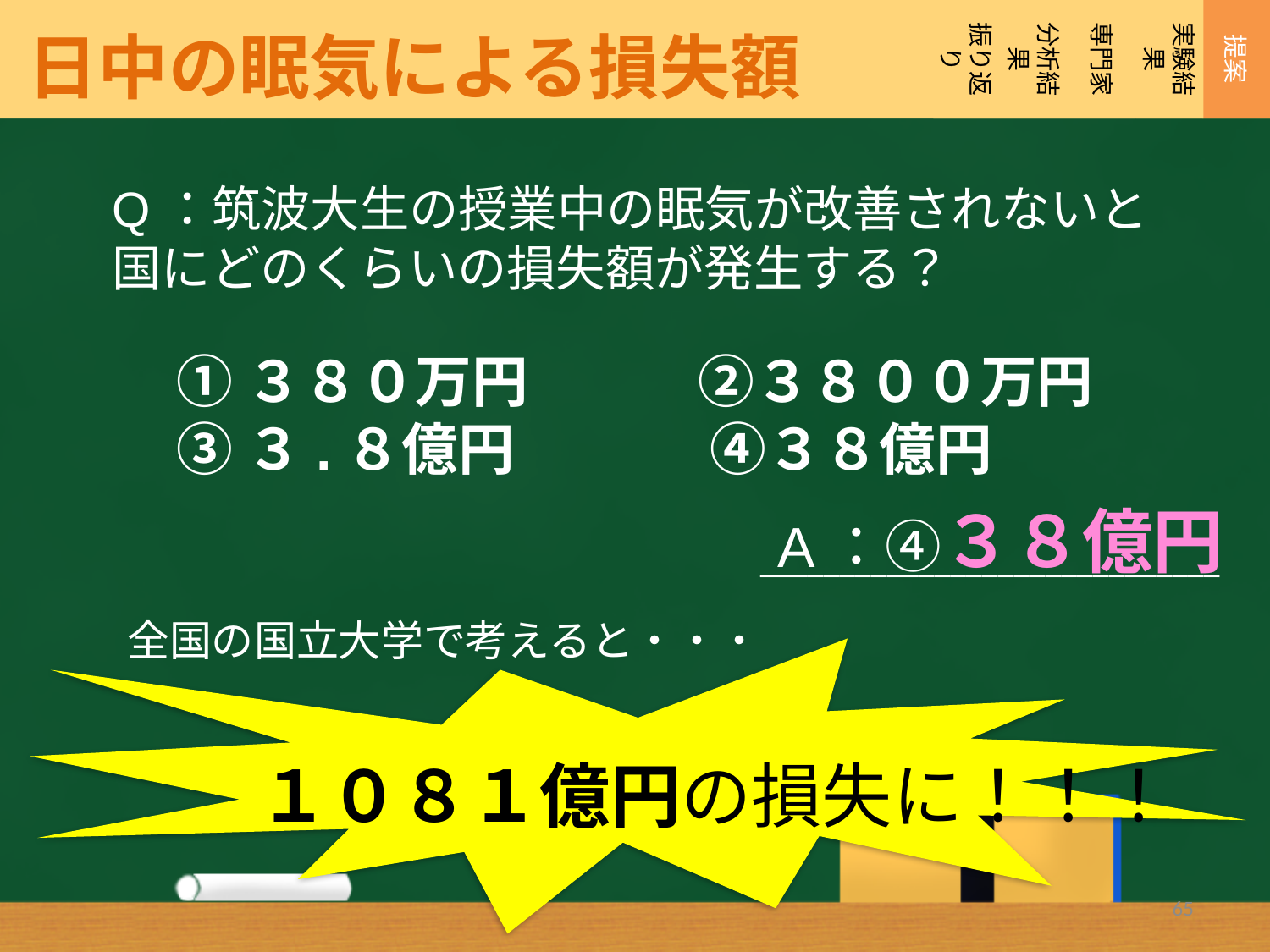

専門家
提案

振り返り
実験結果
分析結果
日中の眠気による損失額
Q：筑波大生の授業中の眠気が改善されないと
国にどのくらいの損失額が発生する？
①３８０万円　　　②３８００万円
③３.８億円　　　  ④３８億円
A：④３８億円
_____________________________
全国の国立大学で考えると・・・

１０８１億円の損失に！！！
65